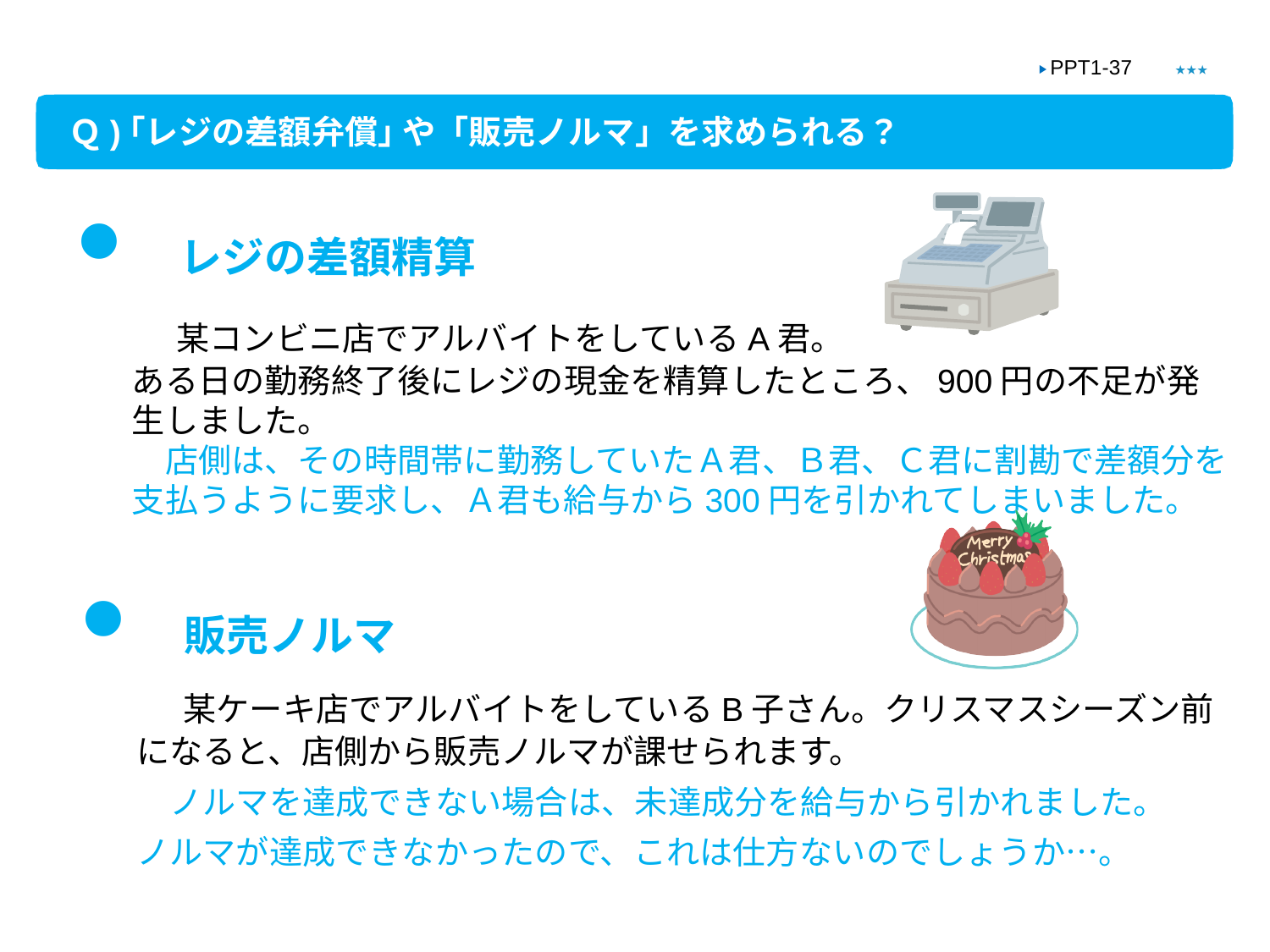

★★★
▶ PPT1-37

Ｑ)｢レジの差額弁償｣ や「販売ノルマ」を求められる？
　レジの差額精算
　某コンビニ店でアルバイトをしているA君。
ある日の勤務終了後にレジの現金を精算したところ、900円の不足が発生しました。
　店側は、その時間帯に勤務していたＡ君、Ｂ君、Ｃ君に割勘で差額分を支払うように要求し、Ａ君も給与から300円を引かれてしまいました。

　販売ノルマ
　某ケーキ店でアルバイトをしているB子さん。クリスマスシーズン前になると、店側から販売ノルマが課せられます。
　ノルマを達成できない場合は、未達成分を給与から引かれました。
ノルマが達成できなかったので、これは仕方ないのでしょうか…。